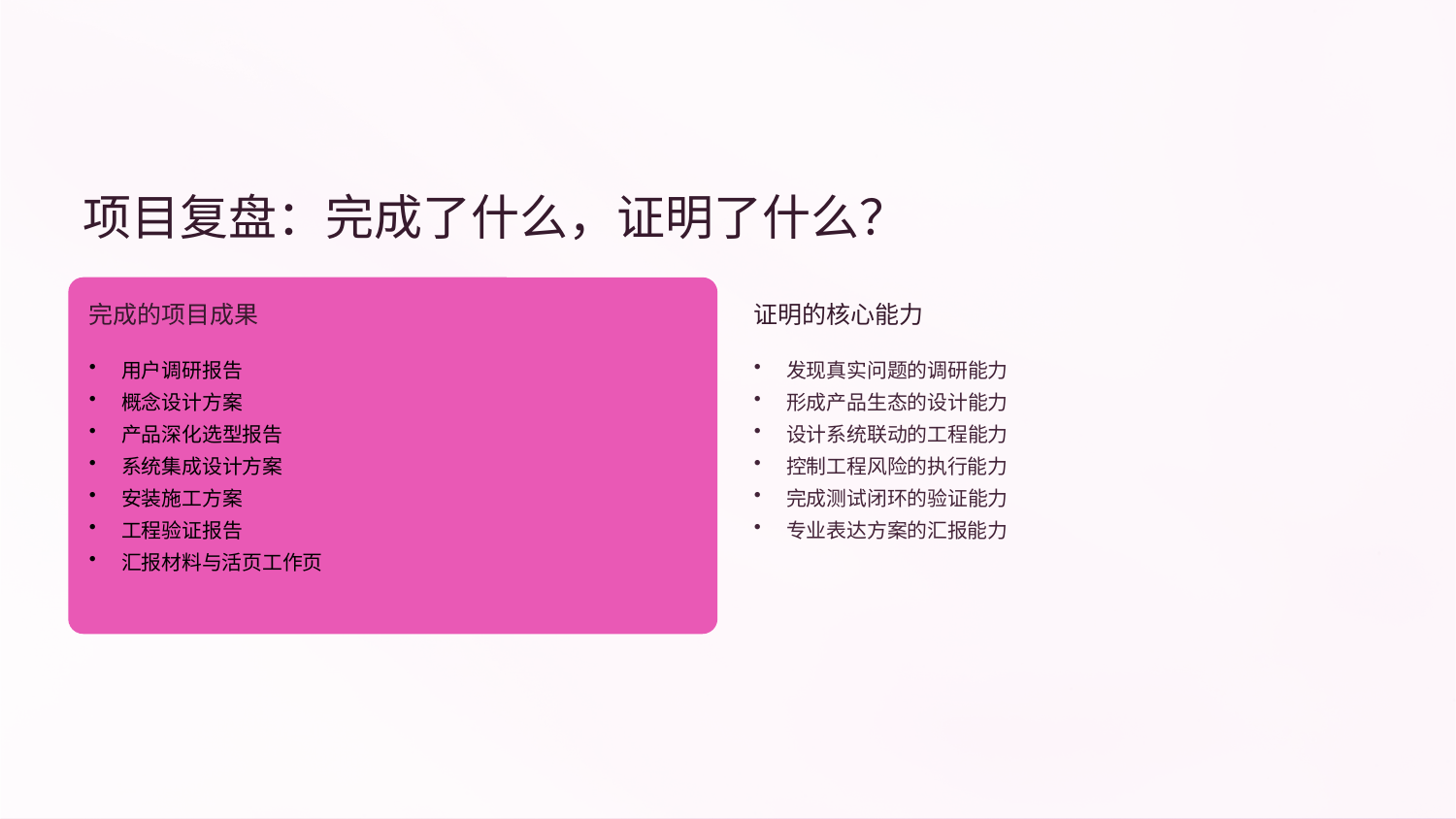

项目复盘：完成了什么，证明了什么？

完成的项目成果
证明的核心能力
用户调研报告
概念设计方案
产品深化选型报告
系统集成设计方案
安装施工方案
工程验证报告
汇报材料与活页工作页
发现真实问题的调研能力
形成产品生态的设计能力
设计系统联动的工程能力
控制工程风险的执行能力
完成测试闭环的验证能力
专业表达方案的汇报能力